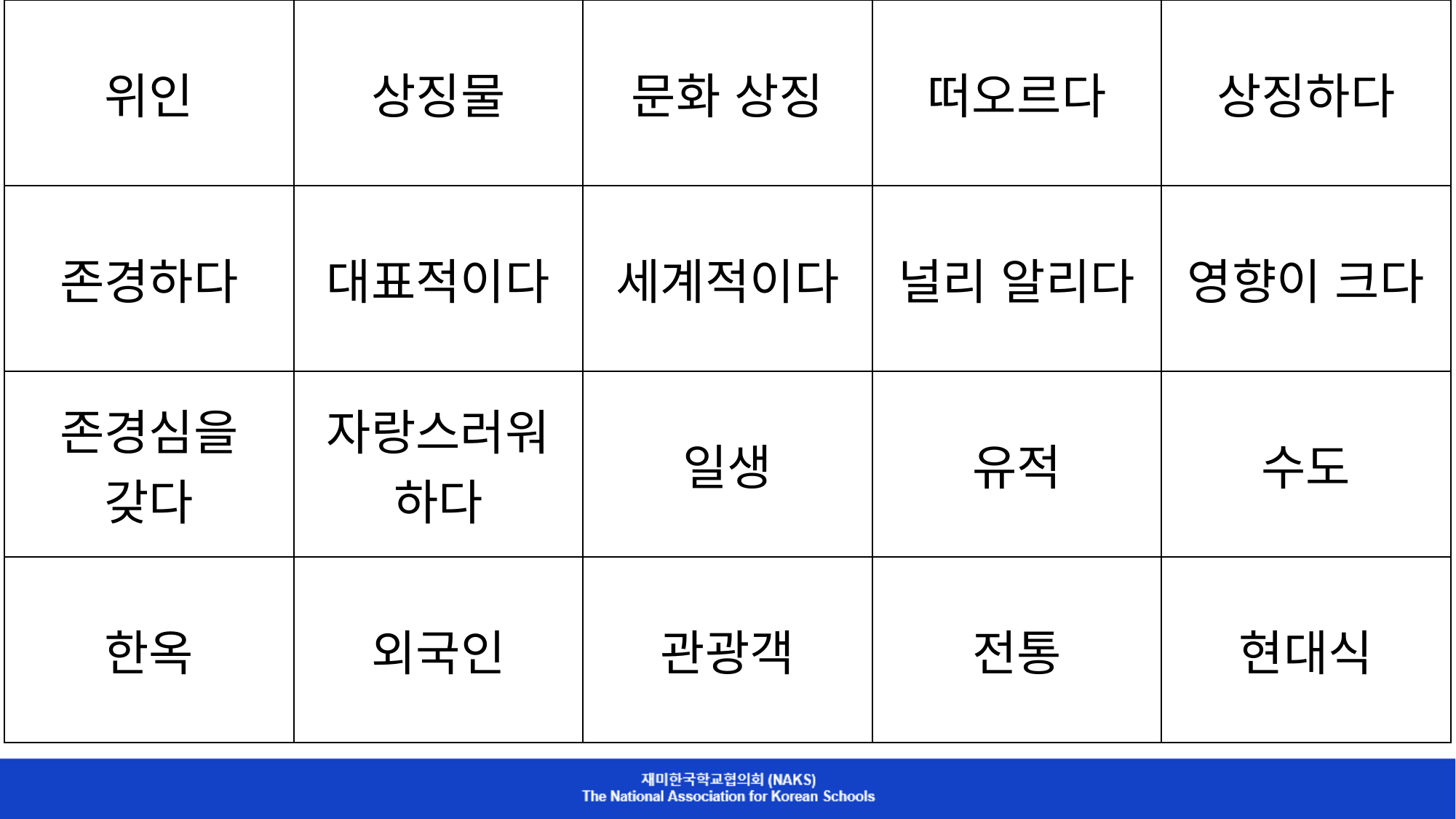

| 위인 | 상징물 | 문화 상징 | 떠오르다 | 상징하다 |
| --- | --- | --- | --- | --- |
| 존경하다 | 대표적이다 | 세계적이다 | 널리 알리다 | 영향이 크다 |
| 존경심을 갖다 | 자랑스러워하다 | 일생 | 유적 | 수도 |
| 한옥 | 외국인 | 관광객 | 전통 | 현대식 |